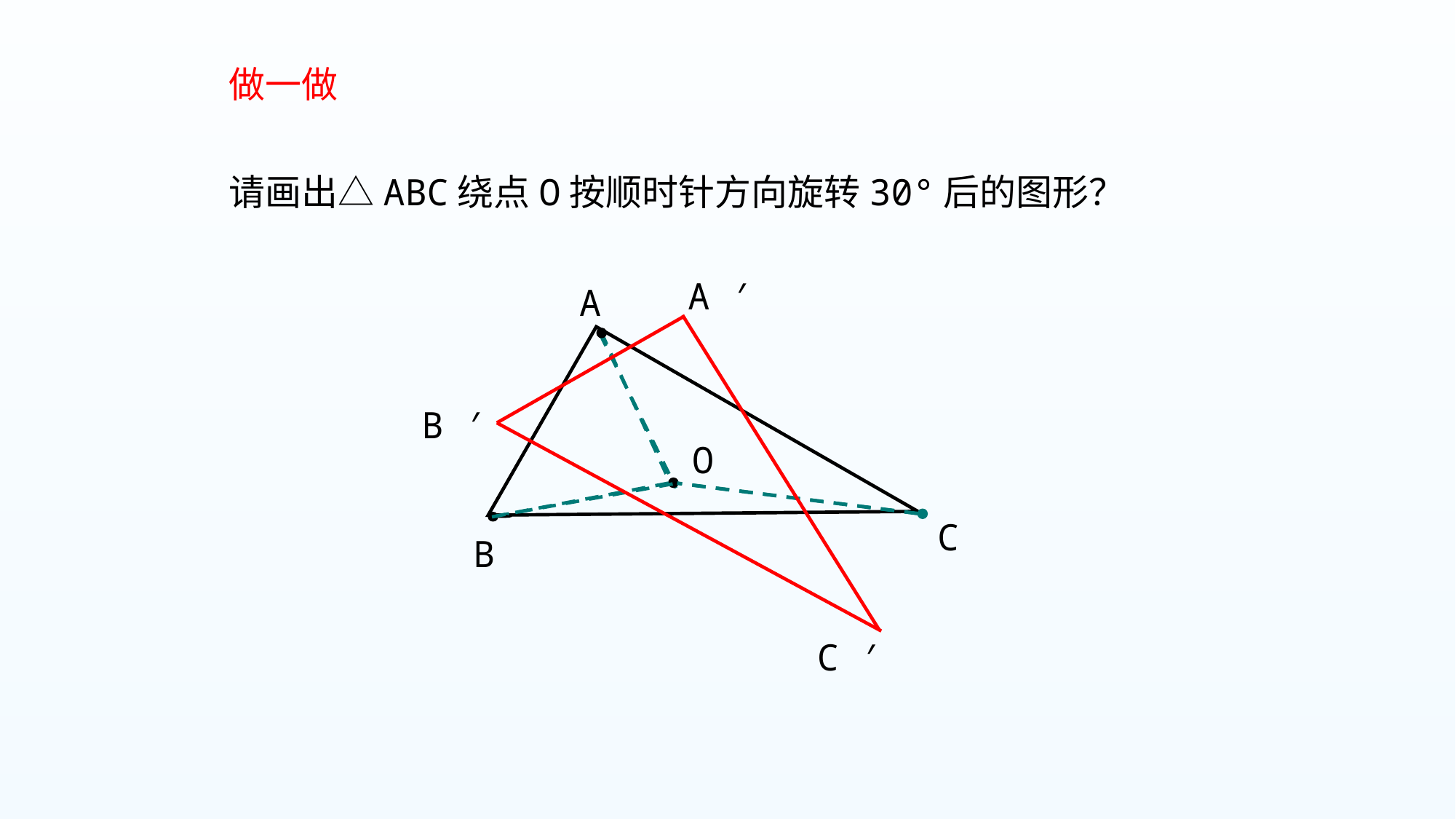

做一做
请画出△ABC绕点O按顺时针方向旋转30°后的图形？
A ′
A

B ′

O

C
B
C ′